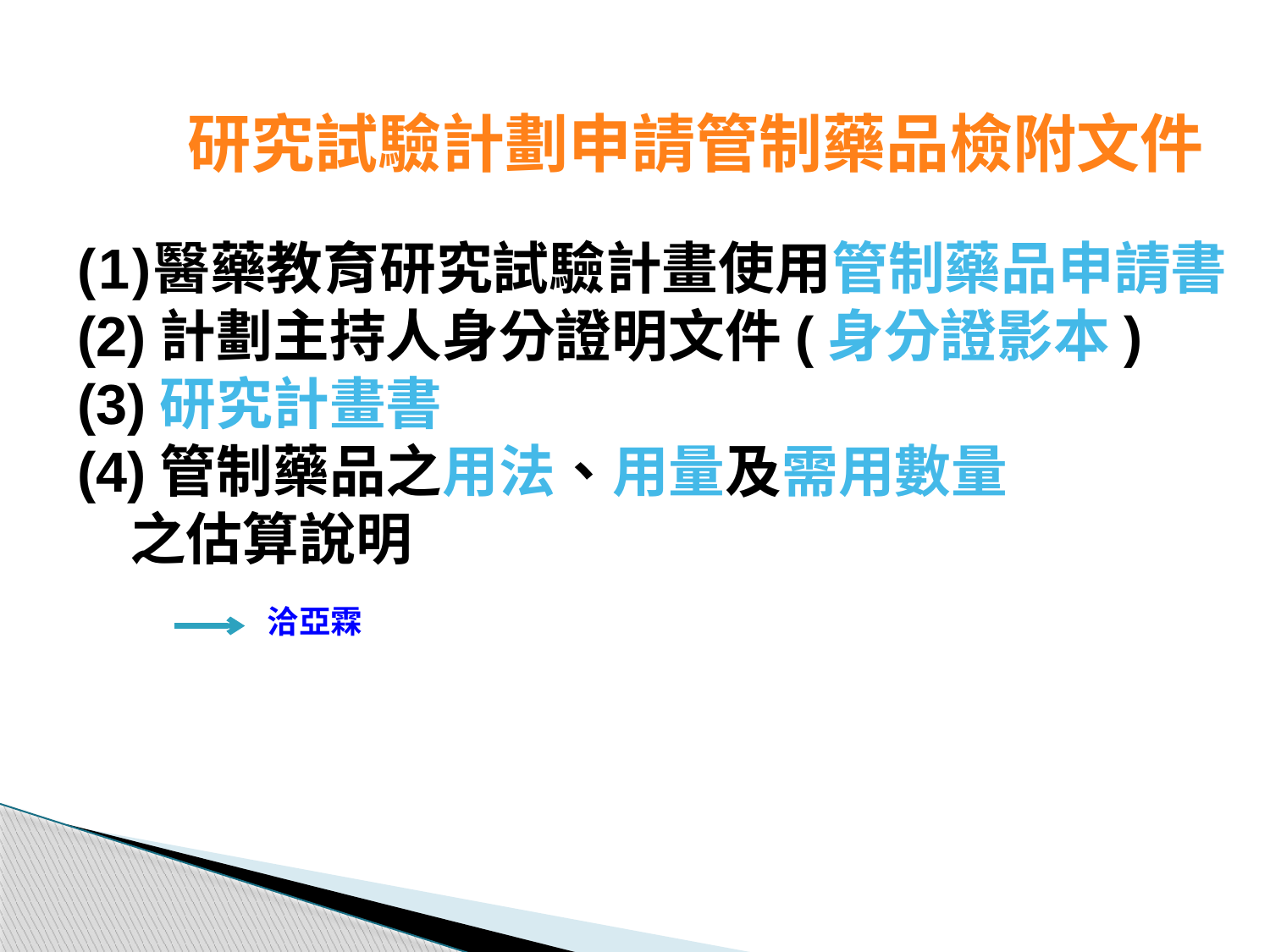

研究試驗計劃申請管制藥品檢附文件
醫藥教育研究試驗計畫使用管制藥品申請書
(2)計劃主持人身分證明文件(身分證影本)
(3)研究計畫書
(4)管制藥品之用法、用量及需用數量
   之估算說明

洽亞霖